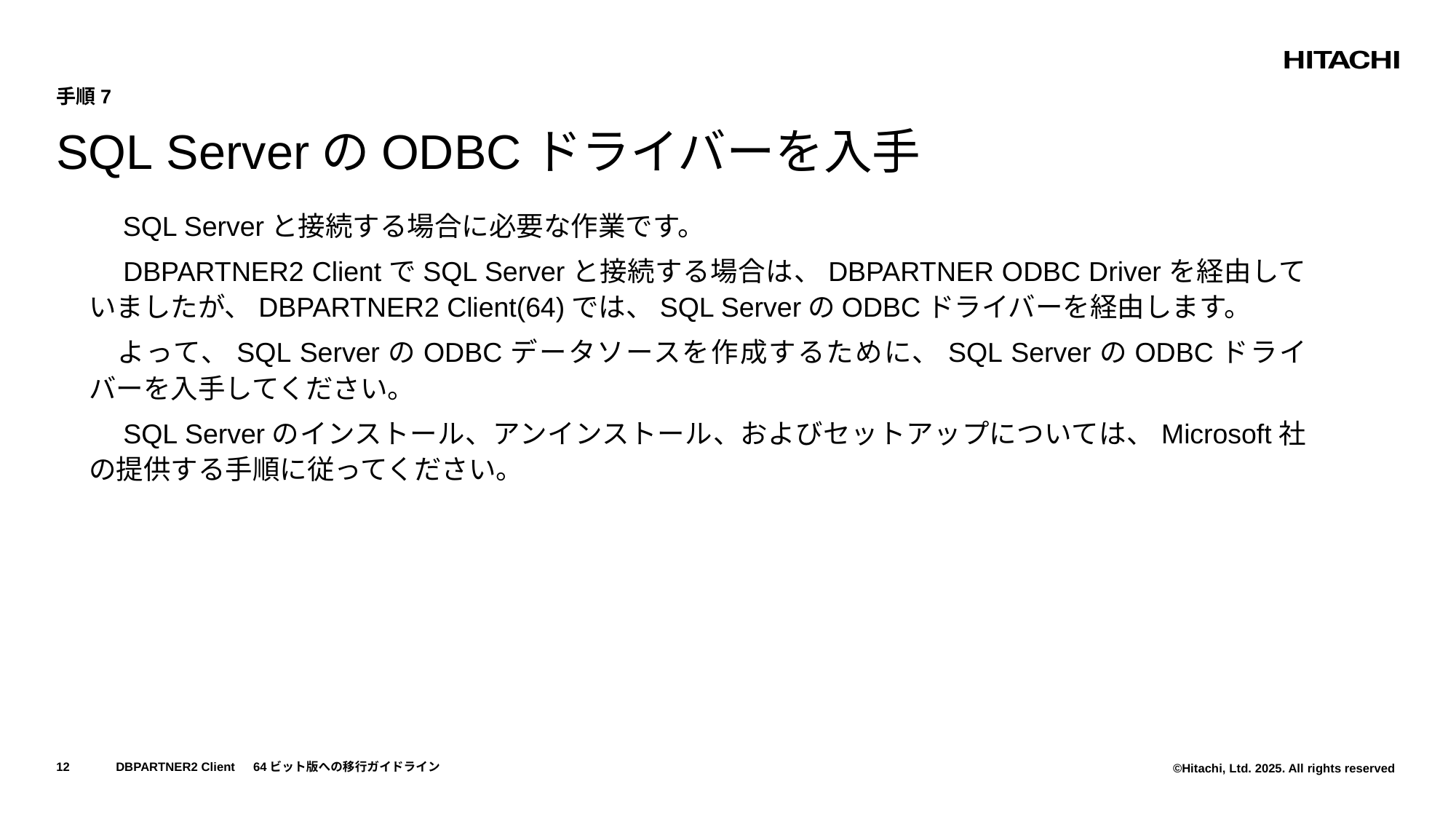

手順7
# SQL ServerのODBCドライバーを入手
　SQL Serverと接続する場合に必要な作業です。
　DBPARTNER2 ClientでSQL Serverと接続する場合は、DBPARTNER ODBC Driverを経由していましたが、DBPARTNER2 Client(64)では、SQL ServerのODBCドライバーを経由します。
　よって、SQL ServerのODBCデータソースを作成するために、SQL ServerのODBCドライバーを入手してください。
　SQL Serverのインストール、アンインストール、およびセットアップについては、Microsoft社の提供する手順に従ってください。
12
DBPARTNER2 Client　64ビット版への移行ガイドライン